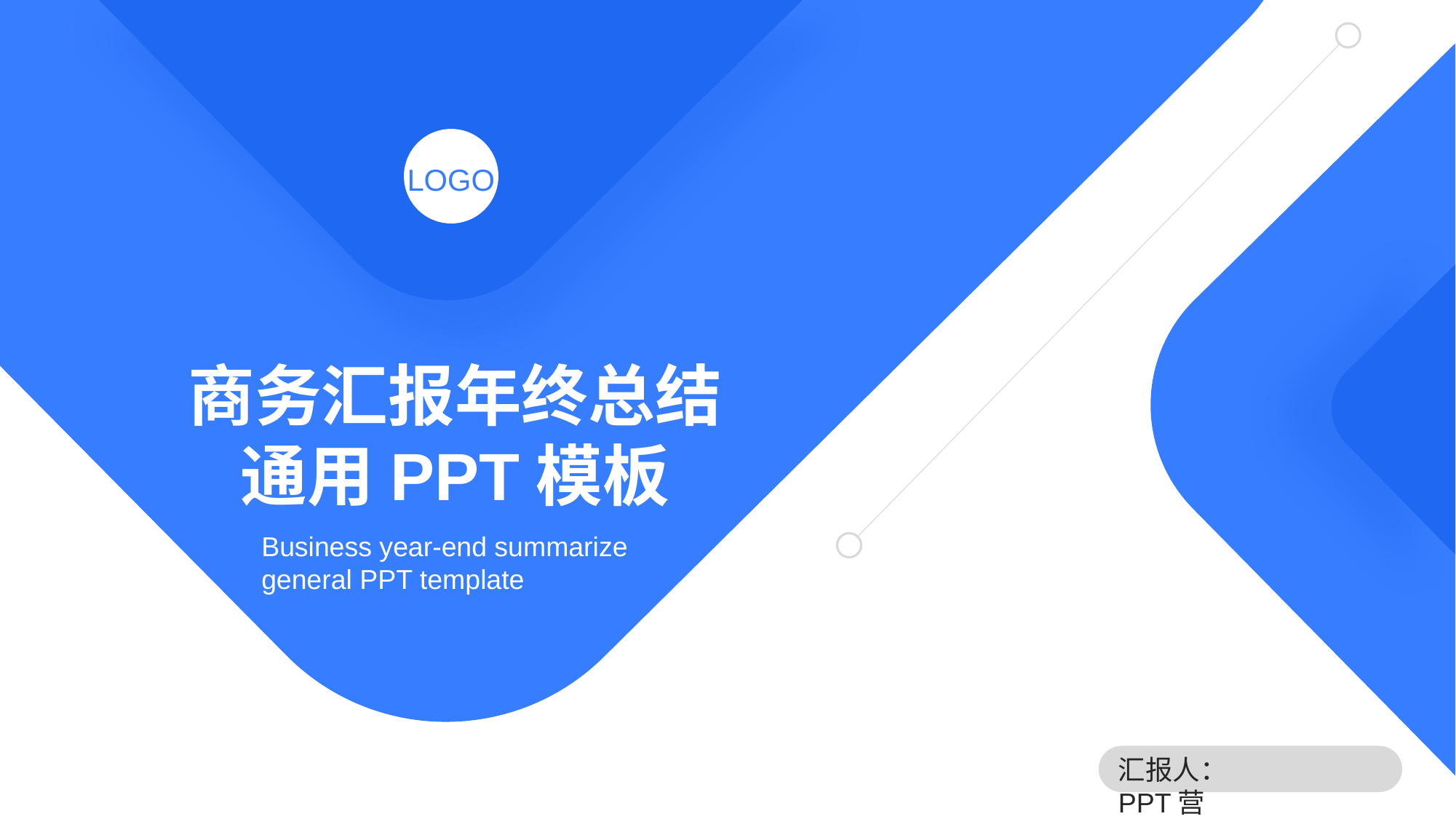

LOGO
商务汇报年终总结
通用PPT模板
Business year-end summarize general PPT template

汇报人：	PPT营